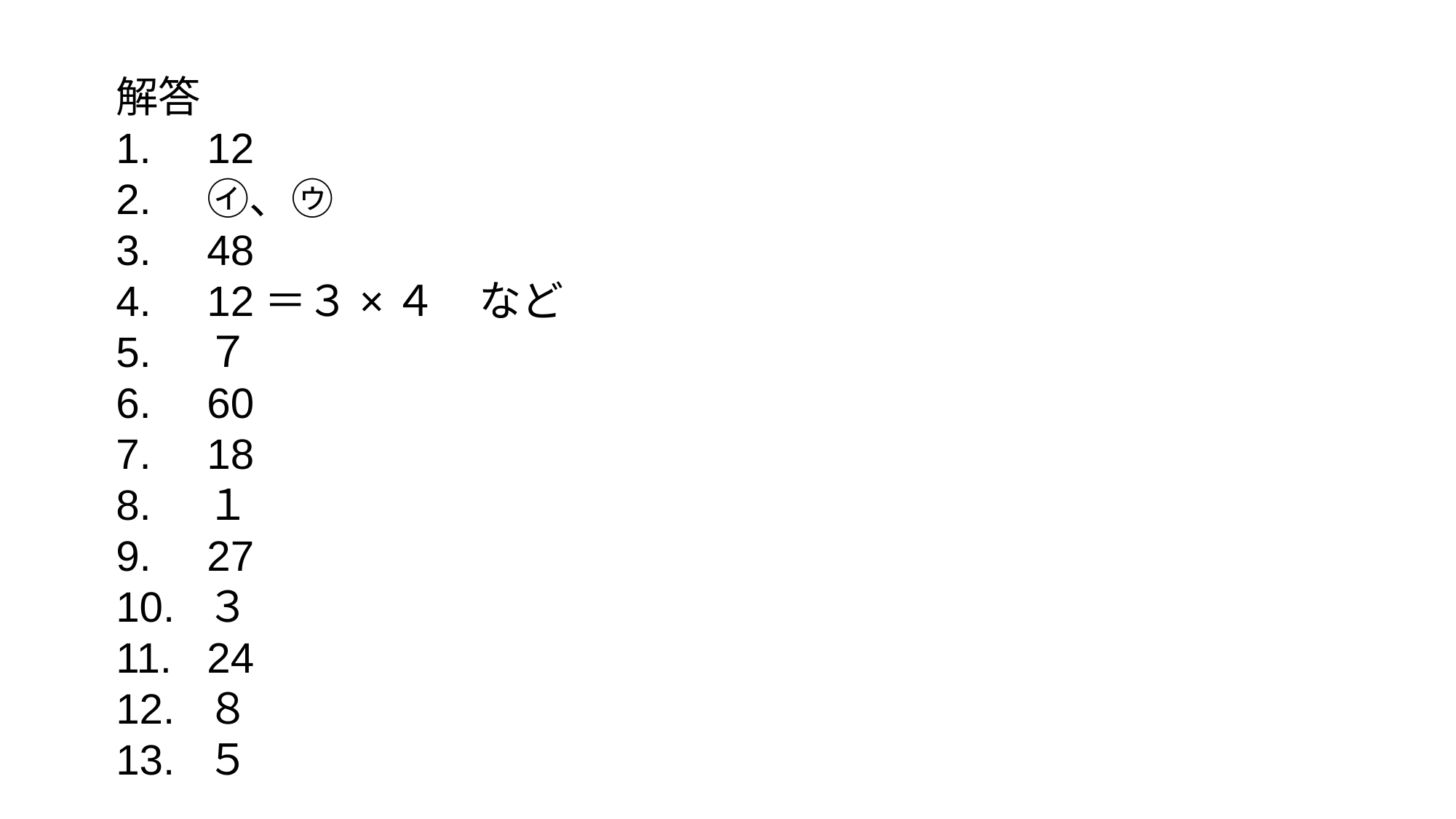

解答
12
㋑、㋒
48
12＝３×４　など
７
60
18
１
27
３
24
８
５